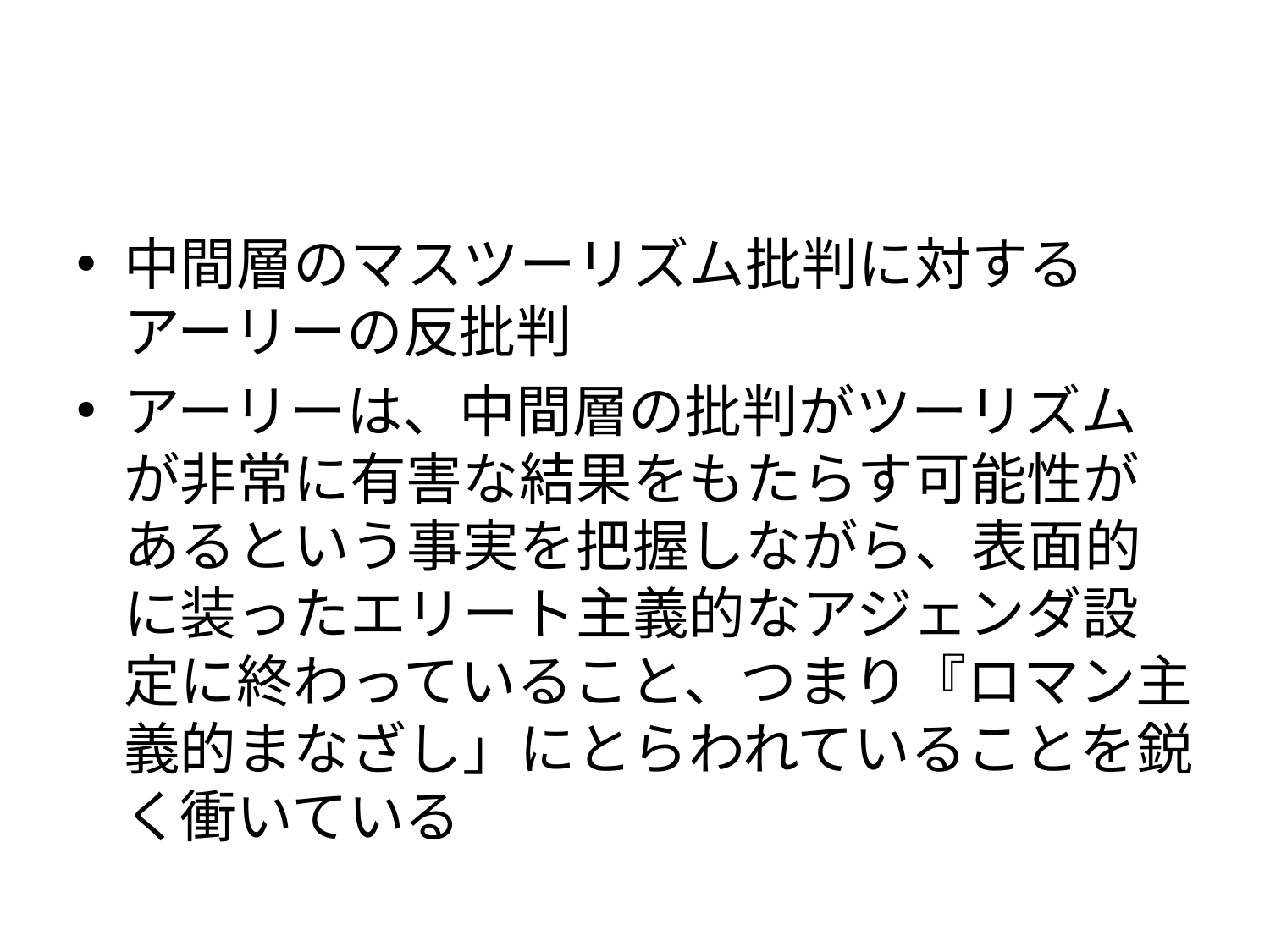

#
中間層のマスツーリズム批判に対するアーリーの反批判
アーリーは、中間層の批判がツーリズムが非常に有害な結果をもたらす可能性があるという事実を把握しながら、表面的に装ったエリート主義的なアジェンダ設定に終わっていること、つまり『ロマン主義的まなざし」にとらわれていることを鋭く衝いている